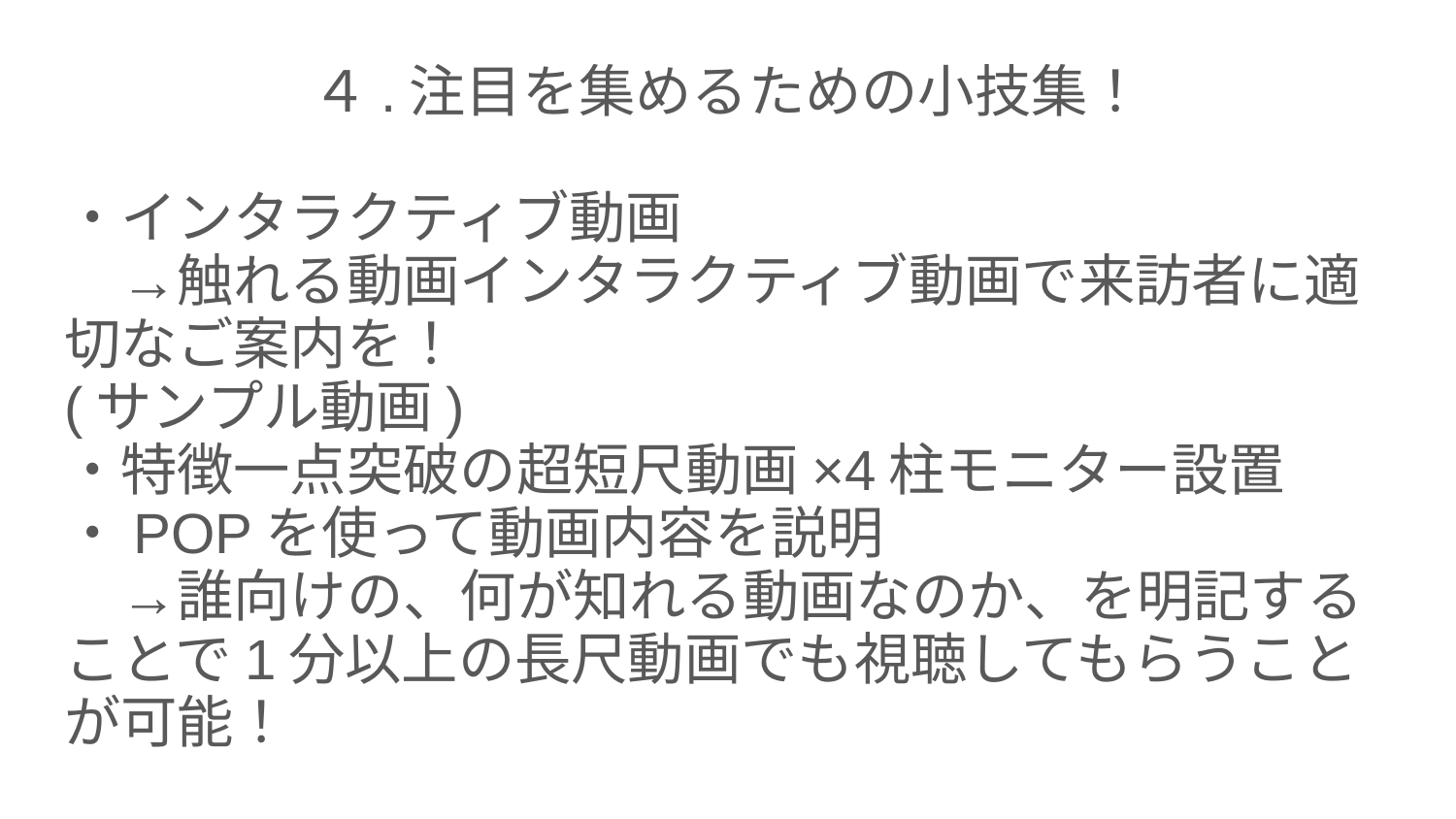

４.注目を集めるための小技集！

・インタラクティブ動画
　→触れる動画インタラクティブ動画で来訪者に適切なご案内を！
(サンプル動画)
・特徴一点突破の超短尺動画×4柱モニター設置
・POPを使って動画内容を説明
　→誰向けの、何が知れる動画なのか、を明記することで1分以上の長尺動画でも視聴してもらうことが可能！